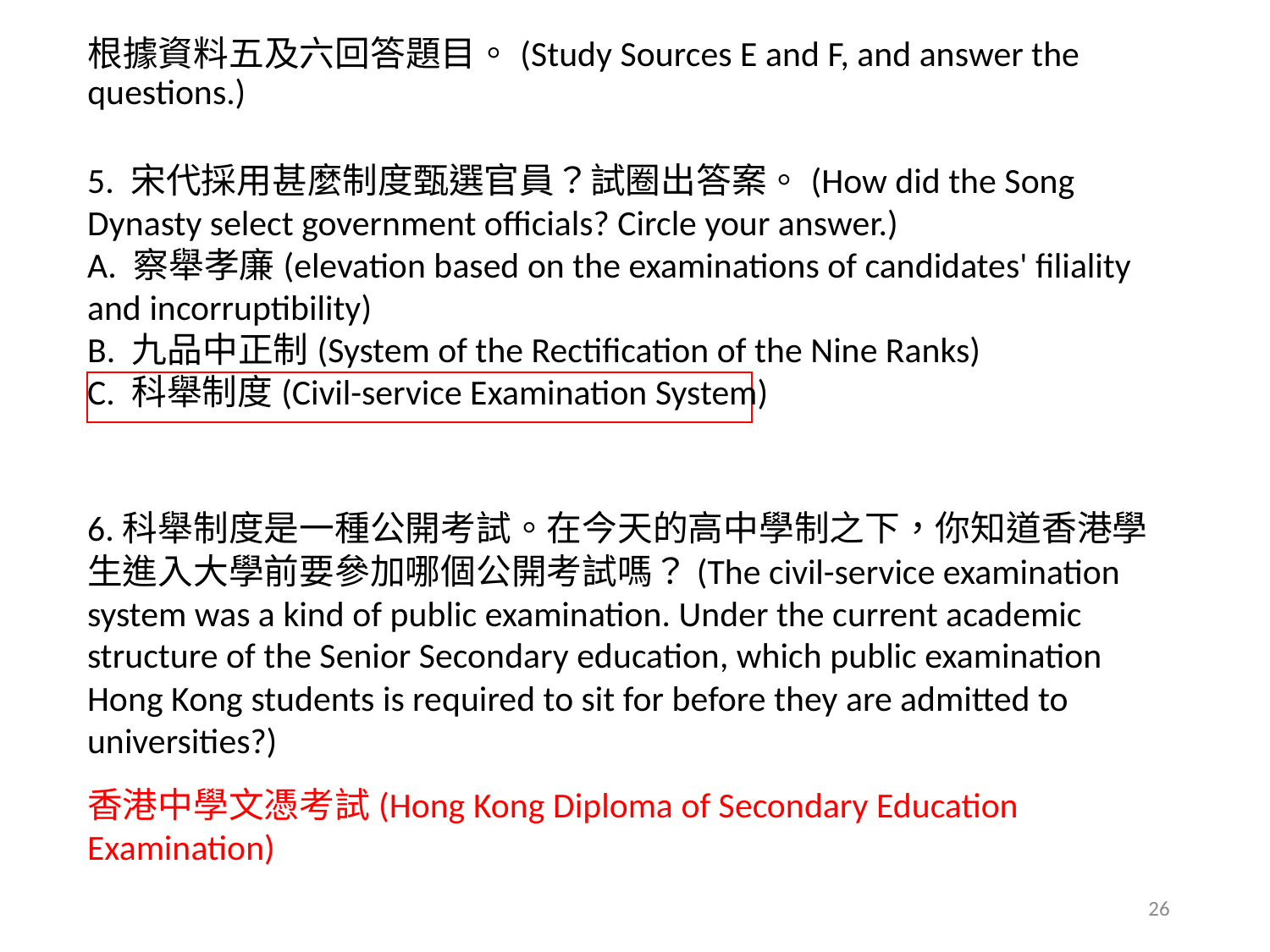

根據資料五及六回答題目。(Study Sources E and F, and answer the questions.)

5. 宋代採用甚麼制度甄選官員？試圈出答案。(How did the Song Dynasty select government officials? Circle your answer.)
A. 察舉孝廉(elevation based on the examinations of candidates' filiality and incorruptibility)
B. 九品中正制(System of the Rectification of the Nine Ranks)
C. 科舉制度(Civil-service Examination System)

6.科舉制度是一種公開考試。在今天的高中學制之下，你知道香港學生進入大學前要參加哪個公開考試嗎？(The civil-service examination system was a kind of public examination. Under the current academic structure of the Senior Secondary education, which public examination Hong Kong students is required to sit for before they are admitted to universities?)

香港中學文憑考試(Hong Kong Diploma of Secondary Education Examination)
26